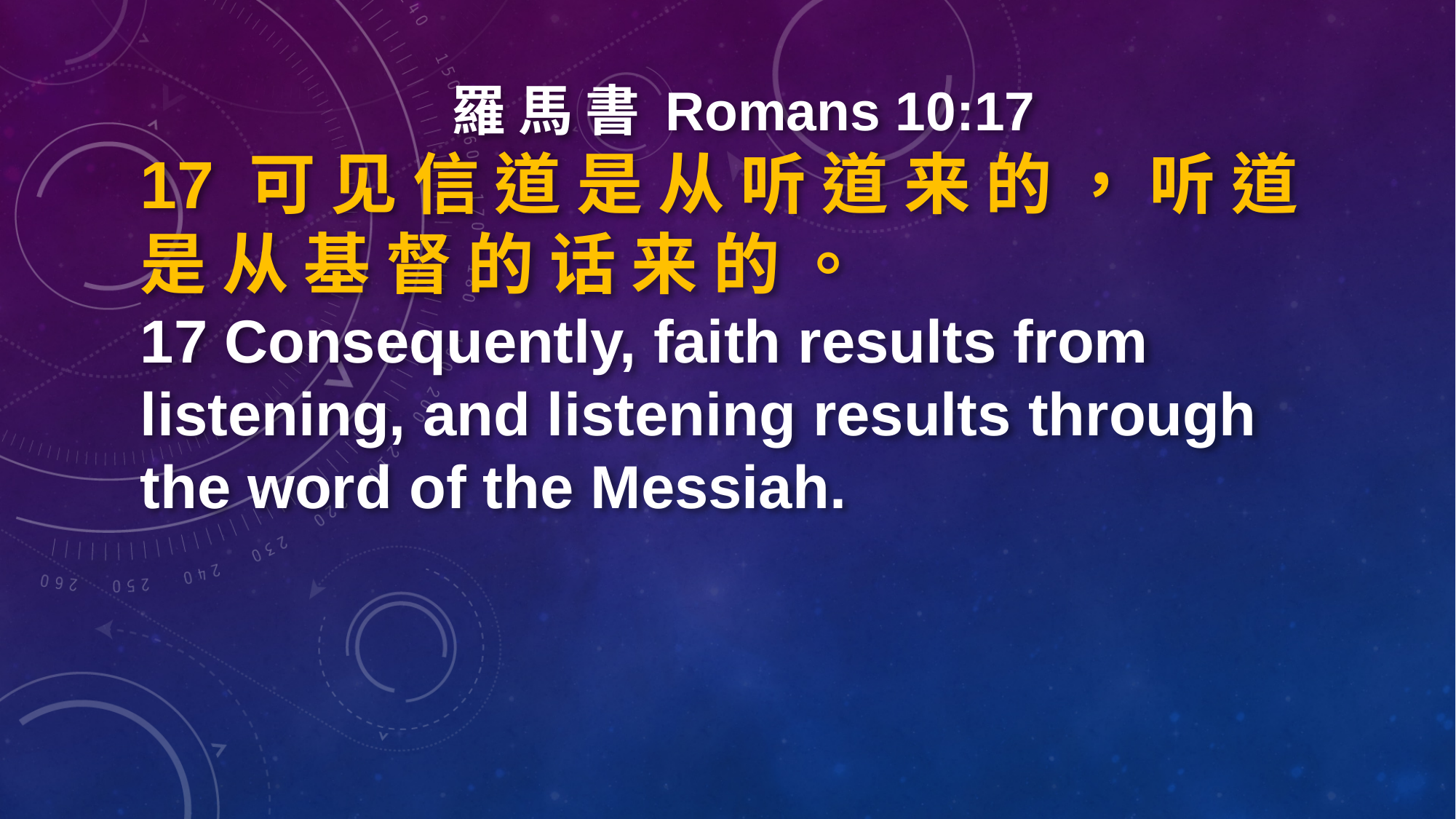

羅 馬 書 Romans 10:17
17 可 见 信 道 是 从 听 道 来 的 ， 听 道 是 从 基 督 的 话 来 的 。
17 Consequently, faith results from listening, and listening results through the word of the Messiah.